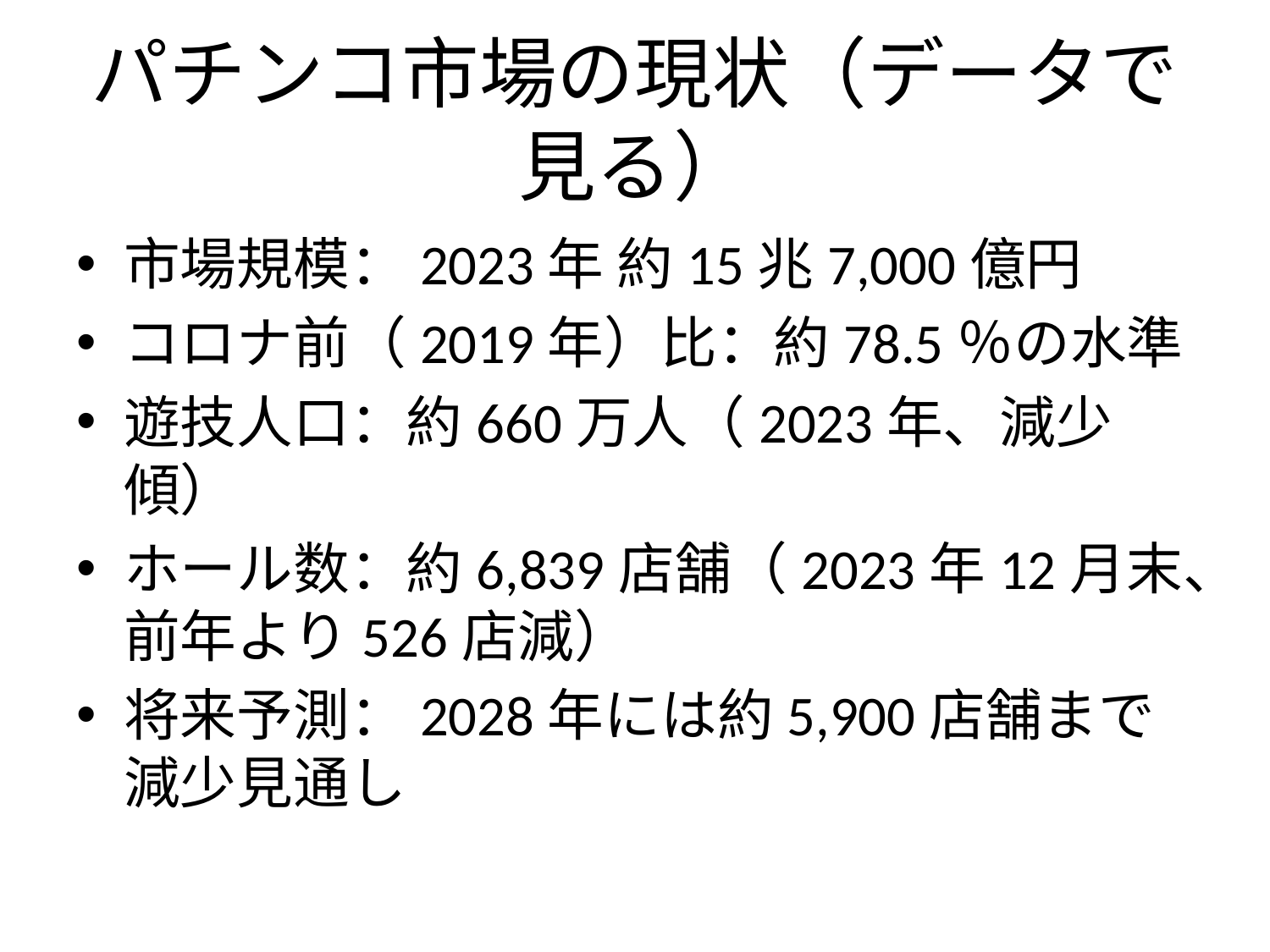

# パチンコ市場の現状（データで見る）
市場規模：2023年 約15兆7,000億円
コロナ前（2019年）比：約78.5％の水準
遊技人口：約660万人（2023年、減少傾）
ホール数：約6,839店舗（2023年12月末、前年より526店減）
将来予測：2028年には約5,900店舗まで減少見通し